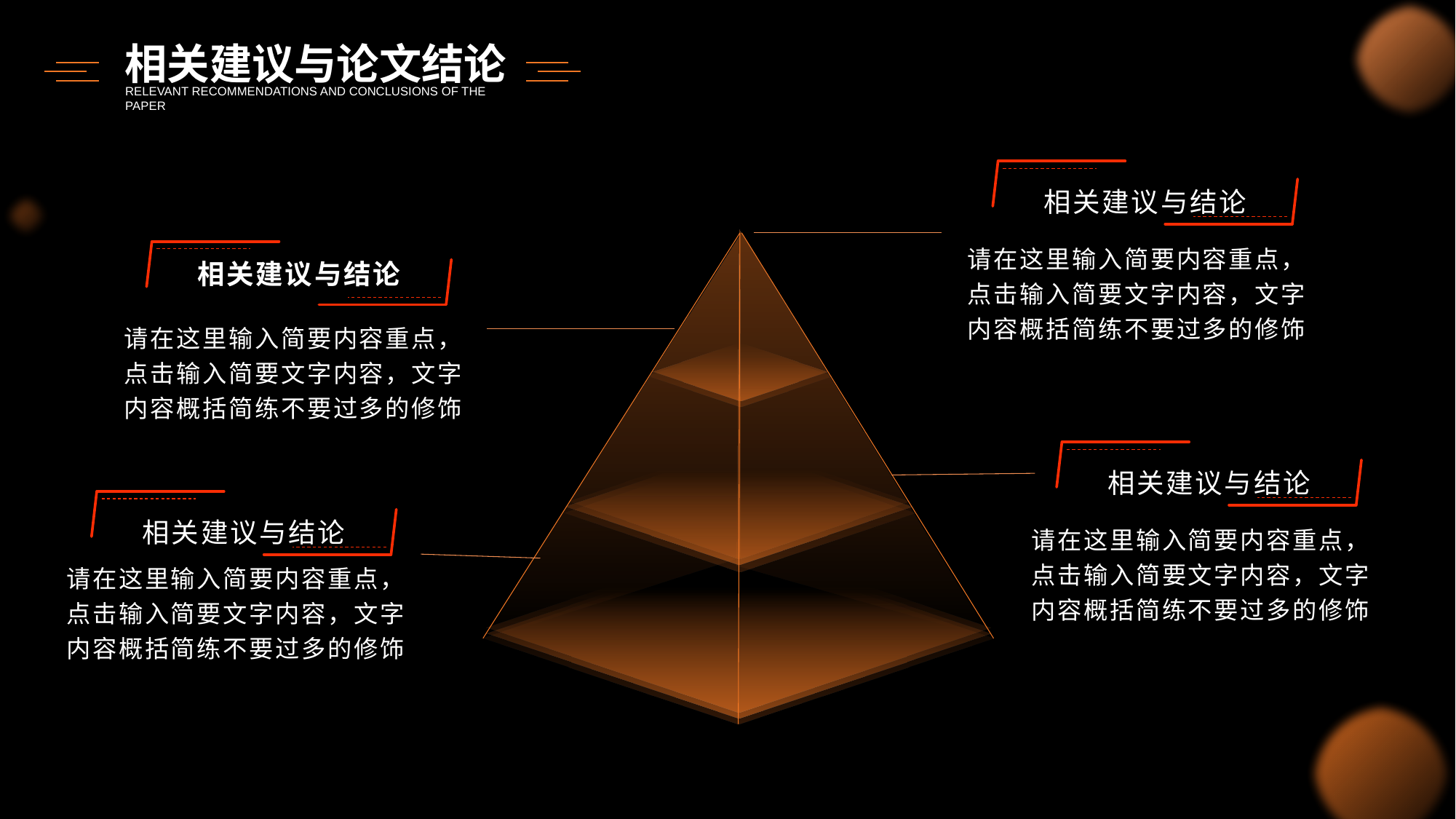

相关建议与论文结论
RELEVANT RECOMMENDATIONS AND CONCLUSIONS OF THE PAPER
相关建议与结论

请在这里输入简要内容重点，点击输入简要文字内容，文字内容概括简练不要过多的修饰

相关建议与结论
请在这里输入简要内容重点，点击输入简要文字内容，文字内容概括简练不要过多的修饰
相关建议与结论
相关建议与结论
请在这里输入简要内容重点，点击输入简要文字内容，文字内容概括简练不要过多的修饰
请在这里输入简要内容重点，点击输入简要文字内容，文字内容概括简练不要过多的修饰